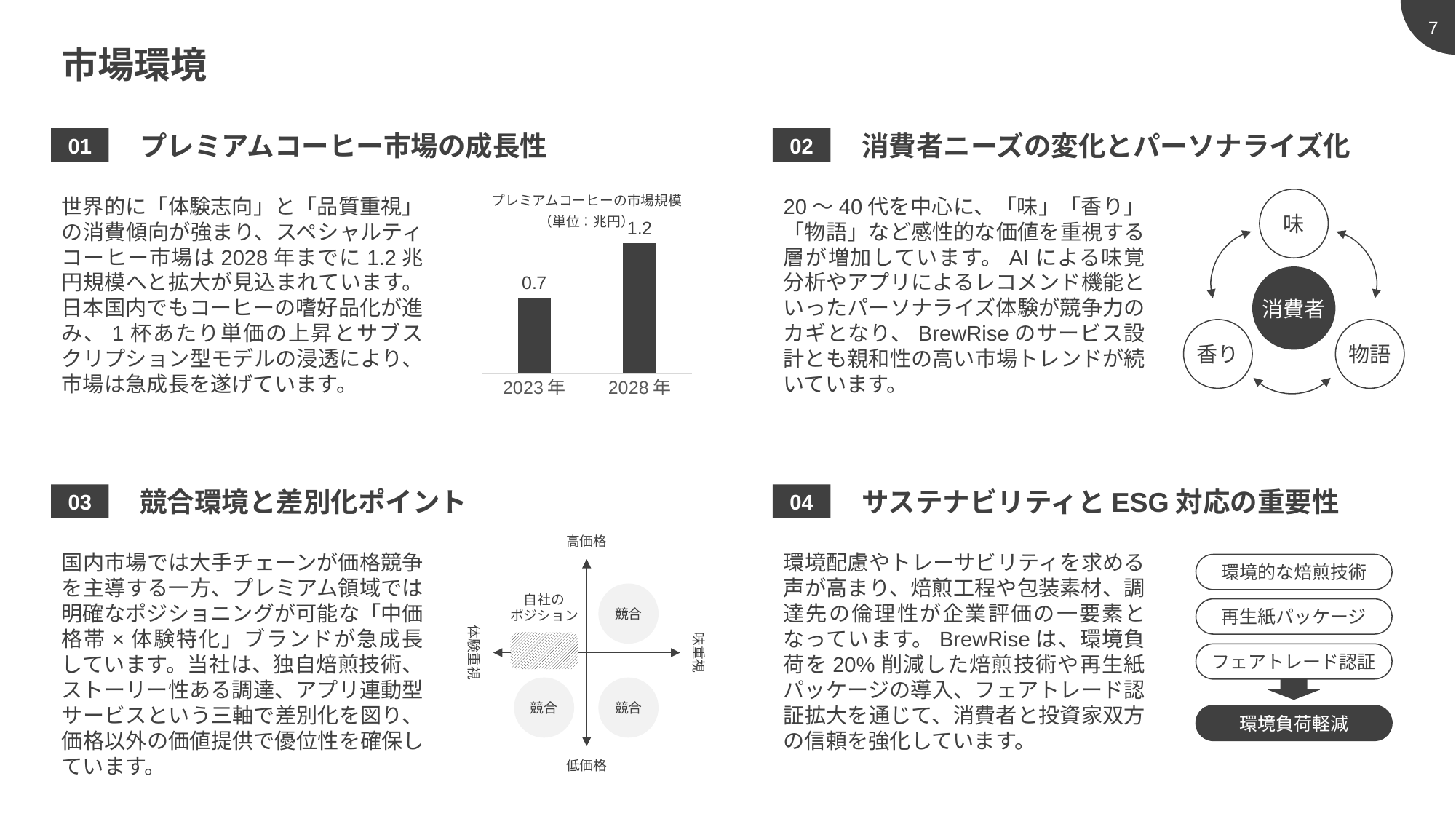

7

市場環境
01
プレミアムコーヒー市場の成長性
02
消費者ニーズの変化とパーソナライズ化
世界的に「体験志向」と「品質重視」の消費傾向が強まり、スペシャルティコーヒー市場は2028年までに1.2兆円規模へと拡大が見込まれています。日本国内でもコーヒーの嗜好品化が進み、1杯あたり単価の上昇とサブスクリプション型モデルの浸透により、市場は急成長を遂げています。
20〜40代を中心に、「味」「香り」「物語」など感性的な価値を重視する層が増加しています。AIによる味覚分析やアプリによるレコメンド機能といったパーソナライズ体験が競争力のカギとなり、BrewRiseのサービス設計とも親和性の高い市場トレンドが続いています。
プレミアムコーヒーの市場規模
（単位：兆円）

### Chart

| Category | 系列 1 |
|---|---|
| 2023年 | 0.7 |
| 2028年 | 1.2 |
味
香り
物語

消費者
03
競合環境と差別化ポイント
04
サステナビリティとESG対応の重要性
高価格
競合
自社の
ポジション
体験重視
味重視

競合
競合
低価格
国内市場では大手チェーンが価格競争を主導する一方、プレミアム領域では明確なポジショニングが可能な「中価格帯×体験特化」ブランドが急成長しています。当社は、独自焙煎技術、ストーリー性ある調達、アプリ連動型サービスという三軸で差別化を図り、価格以外の価値提供で優位性を確保しています。
環境配慮やトレーサビリティを求める声が高まり、焙煎工程や包装素材、調達先の倫理性が企業評価の一要素となっています。BrewRiseは、環境負荷を20%削減した焙煎技術や再生紙パッケージの導入、フェアトレード認証拡大を通じて、消費者と投資家双方の信頼を強化しています。
環境的な焙煎技術
再生紙パッケージ
フェアトレード認証

環境負荷軽減